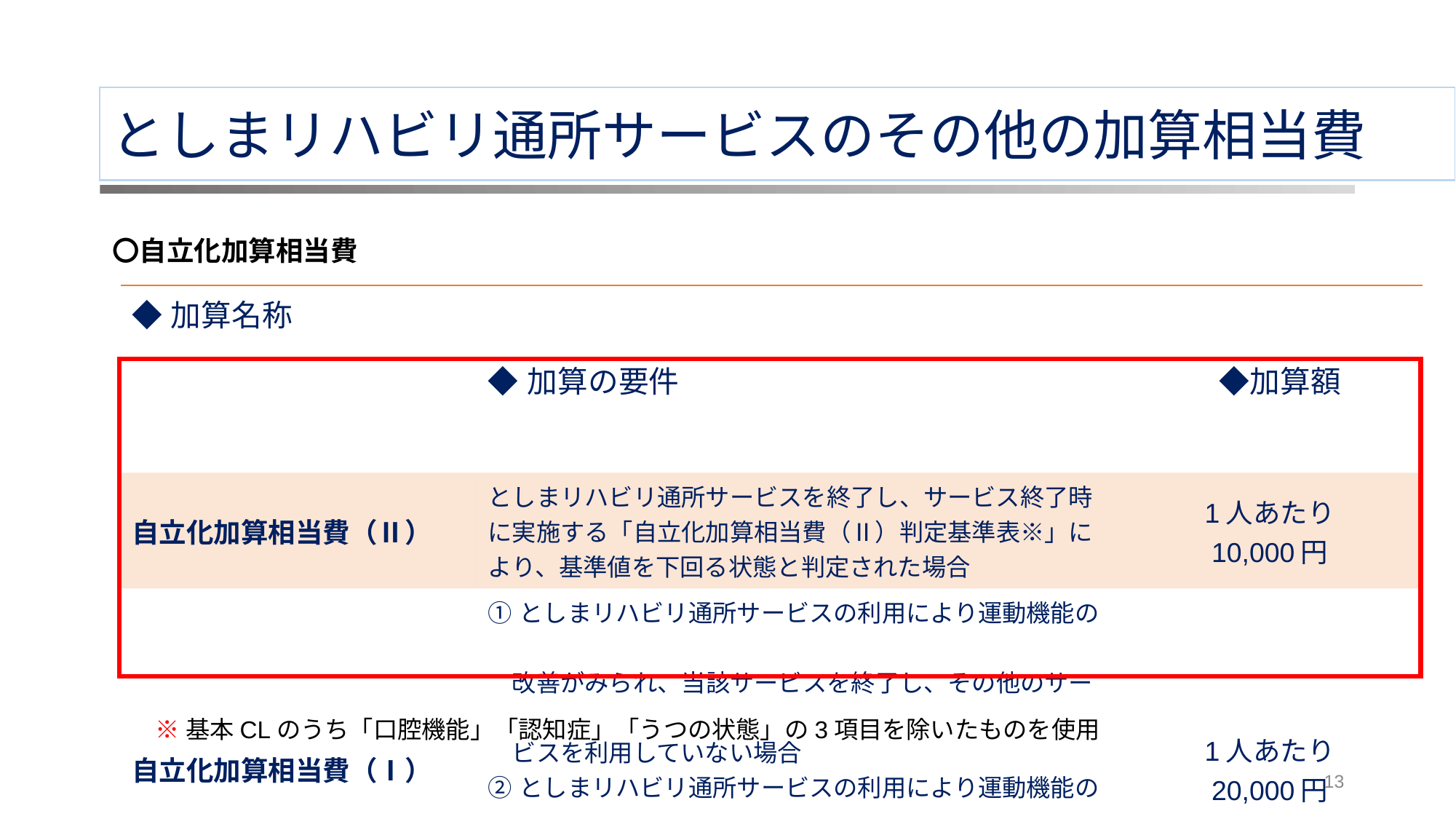

としまリハビリ通所サービスのその他の加算相当費

〇自立化加算相当費
| ◆加算名称 | ◆加算の要件 | ◆加算額 |
| --- | --- | --- |
| 自立化加算相当費（Ⅱ） | としまリハビリ通所サービスを終了し、サービス終了時に実施する「自立化加算相当費（Ⅱ）判定基準表※」により、基準値を下回る状態と判定された場合 | 1人あたり 10,000円 |
| 自立化加算相当費（Ⅰ） | ①としまリハビリ通所サービスの利用により運動機能の　　 　改善がみられ、当該サービスを終了し、その他のサー　　 　ビスを利用していない場合 ②としまリハビリ通所サービスの利用により運動機能の　　 　改善がみられ、当該サービスを終了し、通所B又は通　 　所Cへ通所する場合 | 1人あたり 20,000円 |

※基本CLのうち「口腔機能」「認知症」「うつの状態」の3項目を除いたものを使用
13